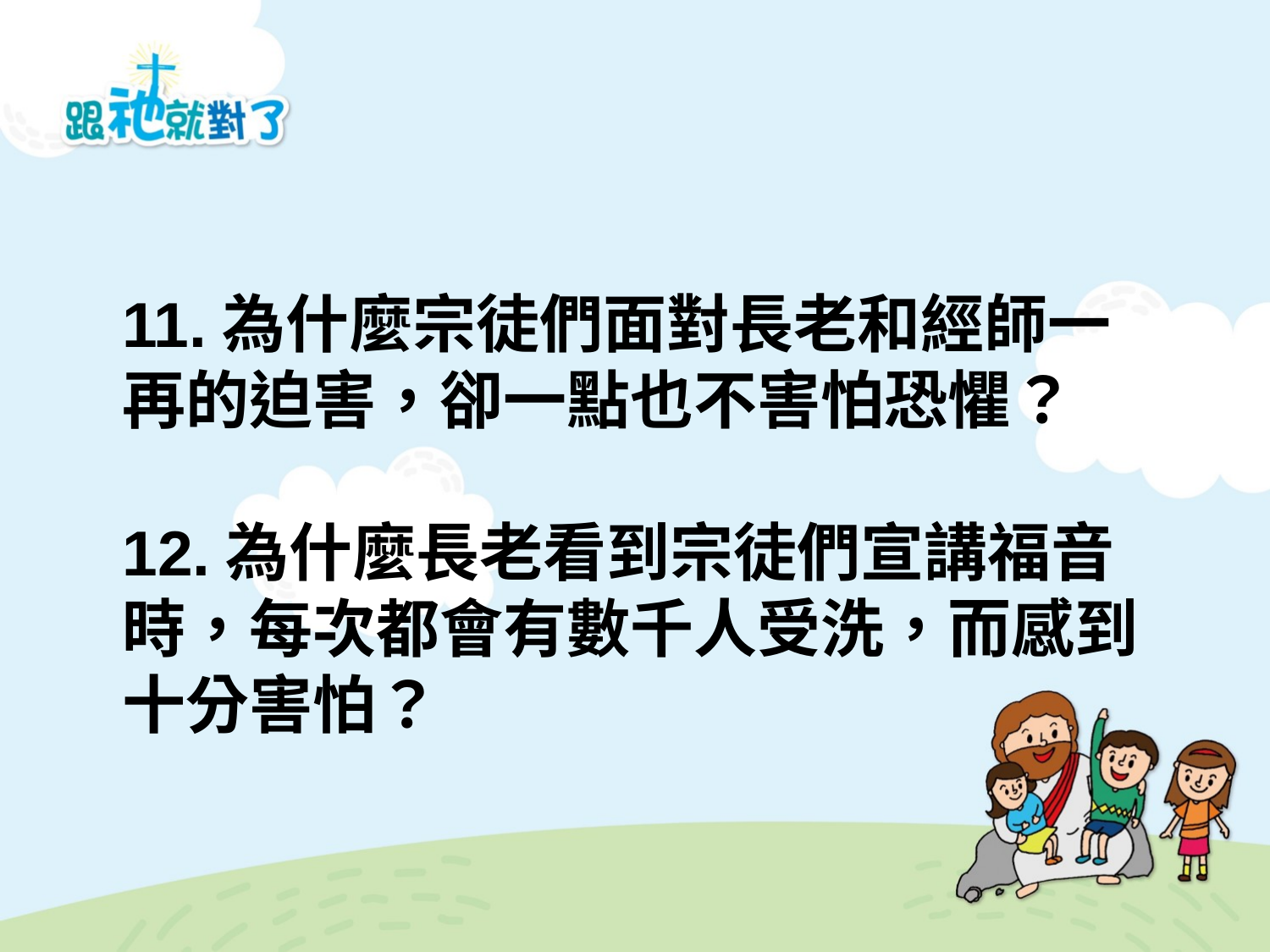

11.為什麼宗徒們面對長老和經師一再的迫害，卻一點也不害怕恐懼？

12.為什麼長老看到宗徒們宣講福音時，每次都會有數千人受洗，而感到十分害怕？